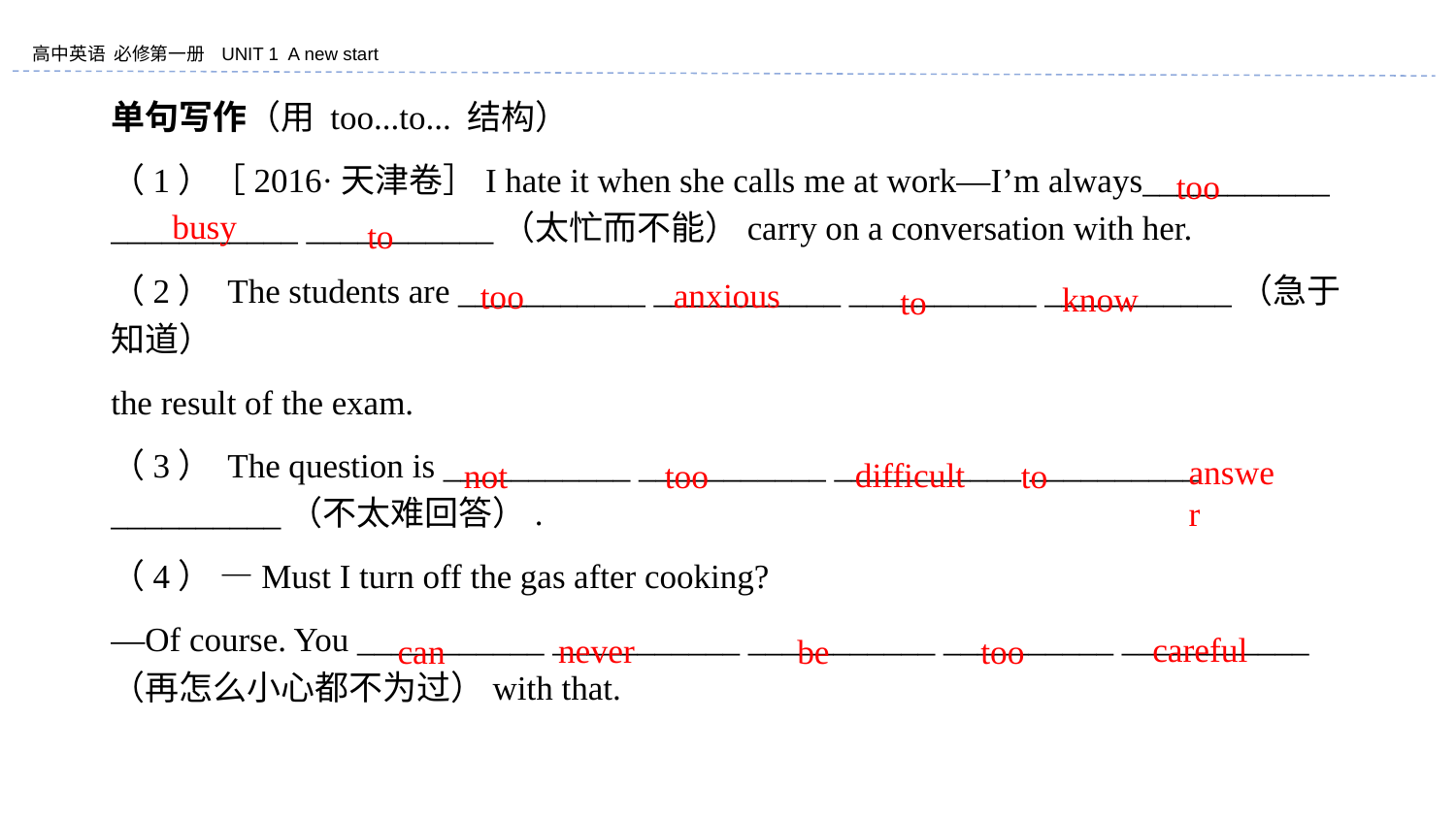

单句写作（用 too...to... 结构）
（1）［2016·天津卷］I hate it when she calls me at work—I’m always___________ ___________ ___________（太忙而不能）carry on a conversation with her.
（2） The students are ___________ ___________ ___________ ___________（急于知道）
the result of the exam.
（3） The question is ___________ ___________ ___________ __________ __________（不太难回答）.
（4） —Must I turn off the gas after cooking?
—Of course. You ___________ ___________ ___________ __________ ___________ （再怎么小心都不为过）with that.

too
busy
to
anxious
too
know
to
answer
difficult
not
too
to
careful
never
too
can
be